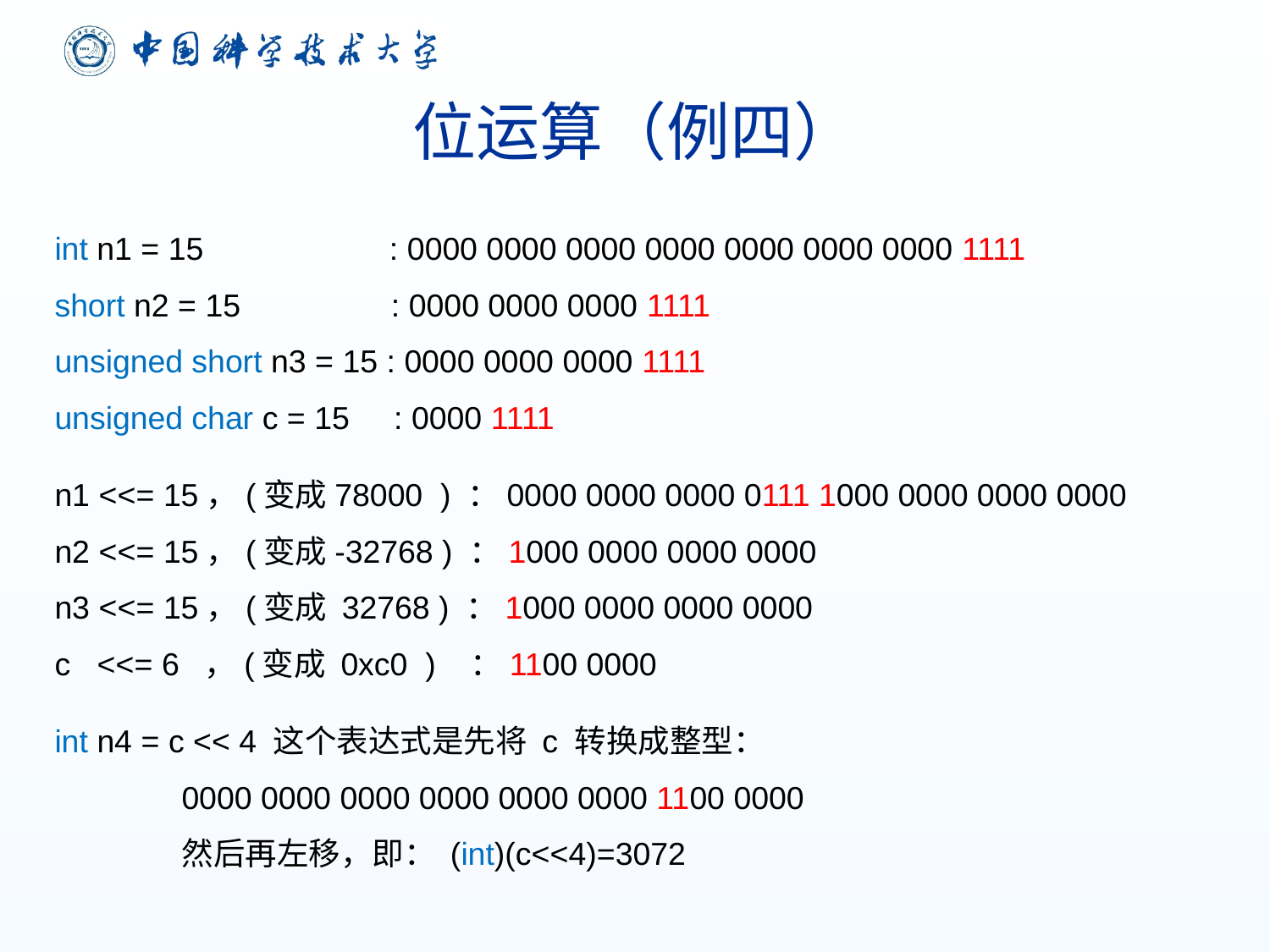

# 位运算（例四）
int n1 = 15                     : 0000 0000 0000 0000 0000 0000 0000 1111
short n2 = 15                 : 0000 0000 0000 1111
unsigned short n3 = 15 : 0000 0000 0000 1111
unsigned char c = 15     : 0000 1111
n1 <<= 15，(变成78000  ) ：0000 0000 0000 0111 1000 0000 0000 0000
n2 <<= 15，(变成-32768 ) ：1000 0000 0000 0000
n3 <<= 15，(变成 32768 ) ：1000 0000 0000 0000
c   <<= 6  ，(变成 0xc0  )   ：1100 0000
int n4 = c << 4 这个表达式是先将 c 转换成整型：
	0000 0000 0000 0000 0000 0000 1100 0000
	然后再左移，即： (int)(c<<4)=3072